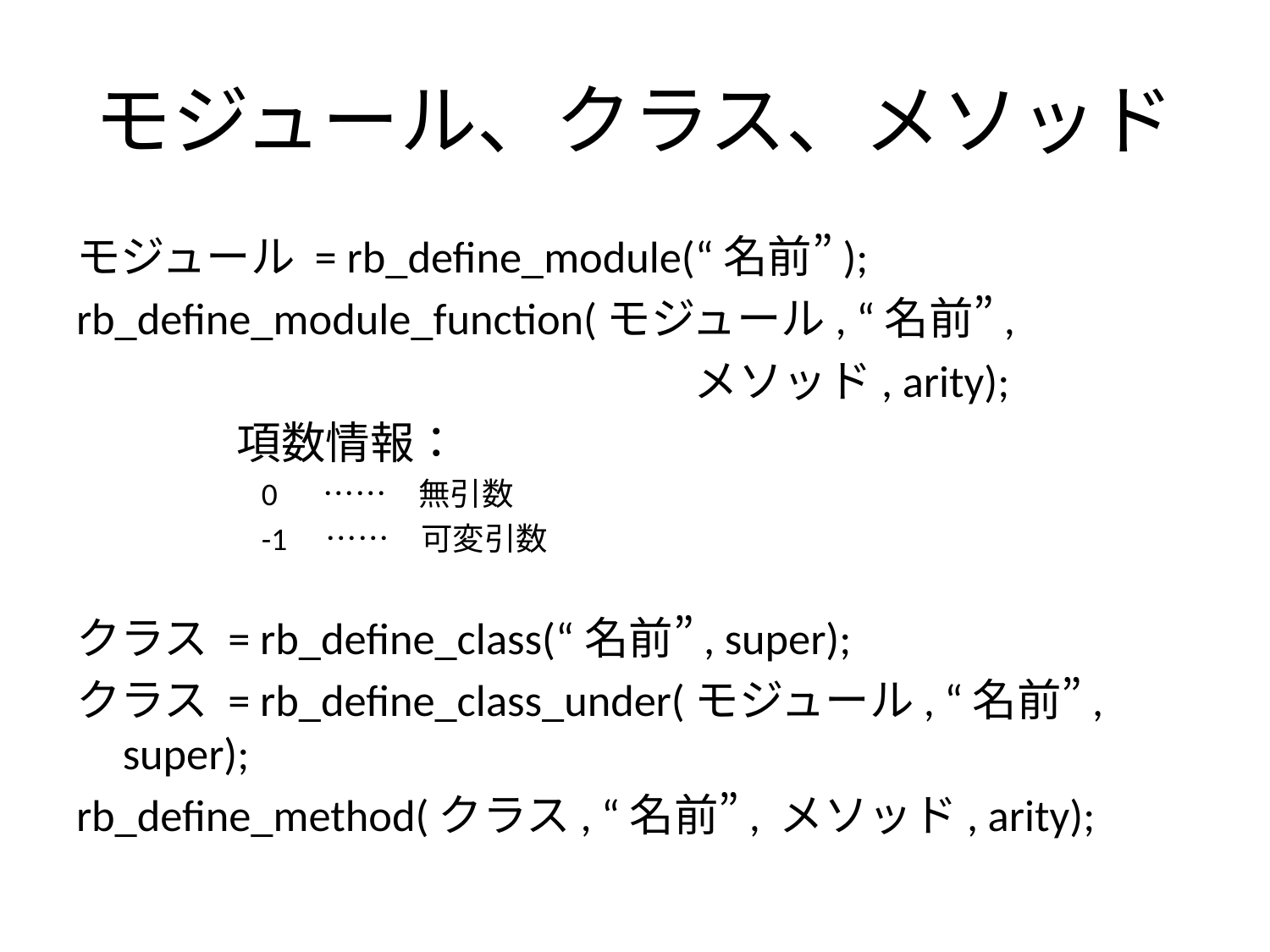

# モジュール、クラス、メソッド
モジュール = rb_define_module(“名前”);
rb_define_module_function(モジュール, “名前”,
						メソッド, arity);
		項数情報：
0 　……　無引数
-1　……　可変引数

クラス = rb_define_class(“名前”, super);
クラス = rb_define_class_under(モジュール, “名前”, super);
rb_define_method(クラス, “名前”, メソッド, arity);